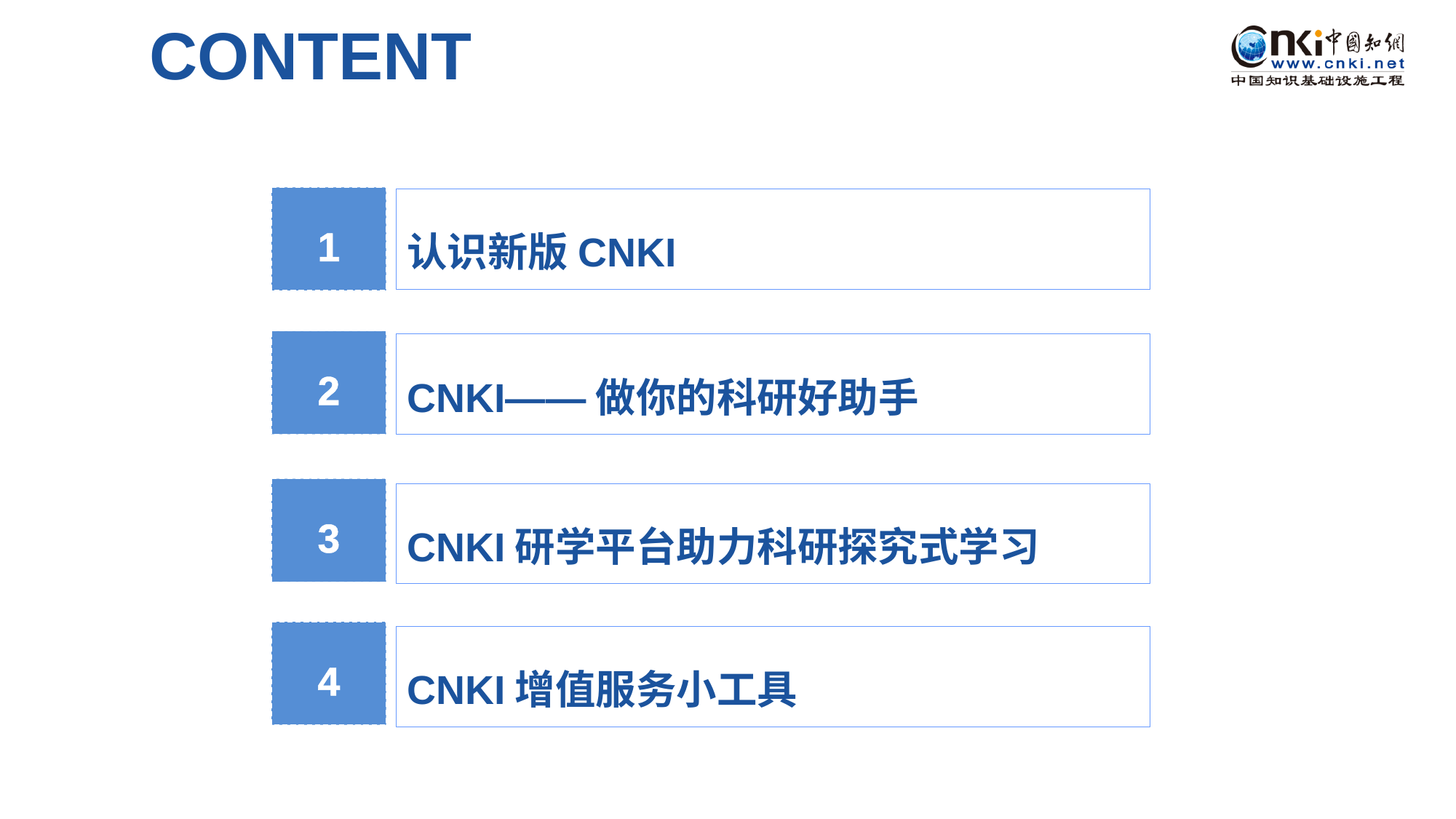

CONTENT
1
认识新版CNKI
2
CNKI——做你的科研好助手
3
CNKI研学平台助力科研探究式学习
4
CNKI增值服务小工具